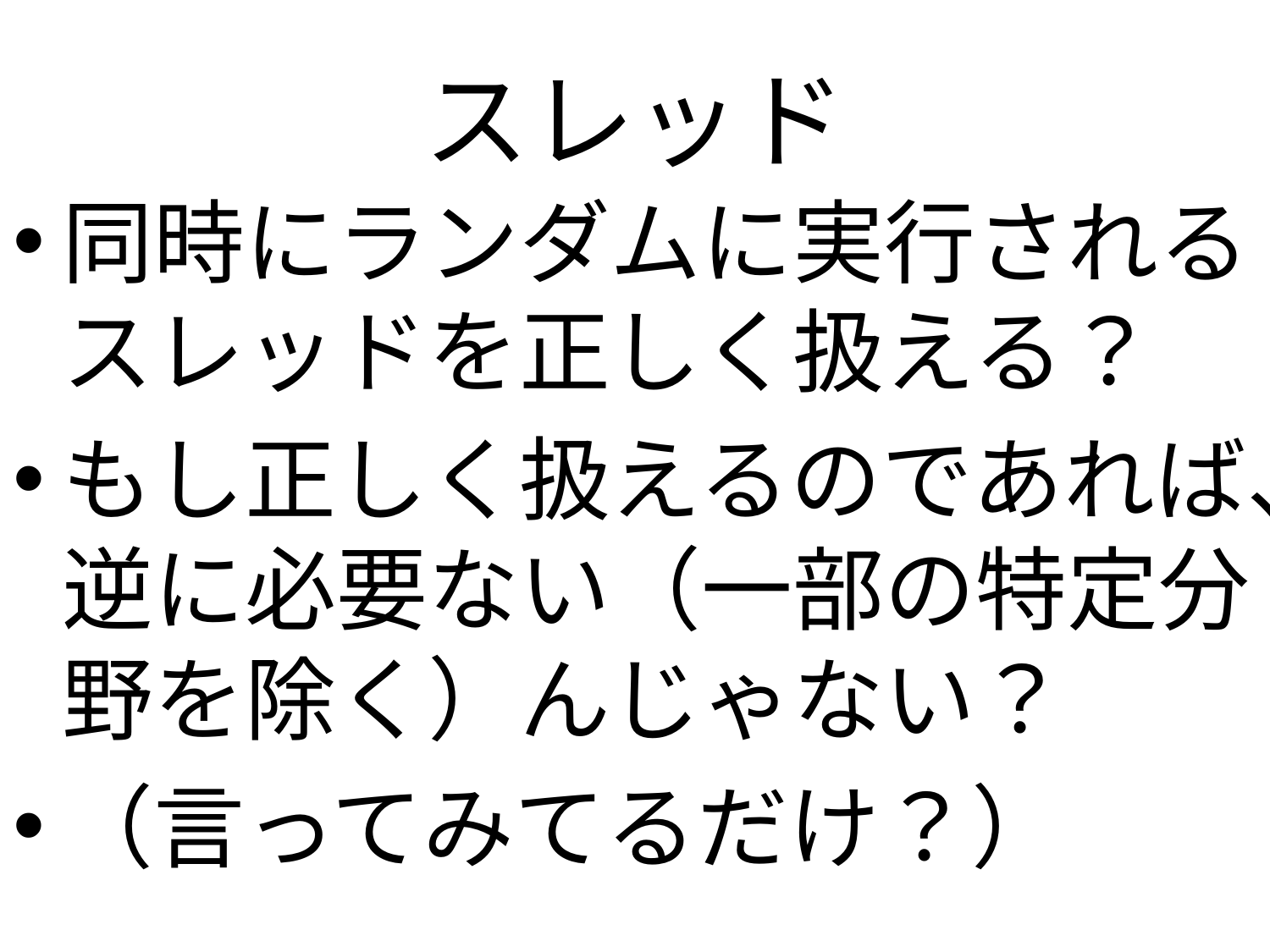

# スレッド
同時にランダムに実行されるスレッドを正しく扱える？
もし正しく扱えるのであれば、逆に必要ない（一部の特定分野を除く）んじゃない？
（言ってみてるだけ？）